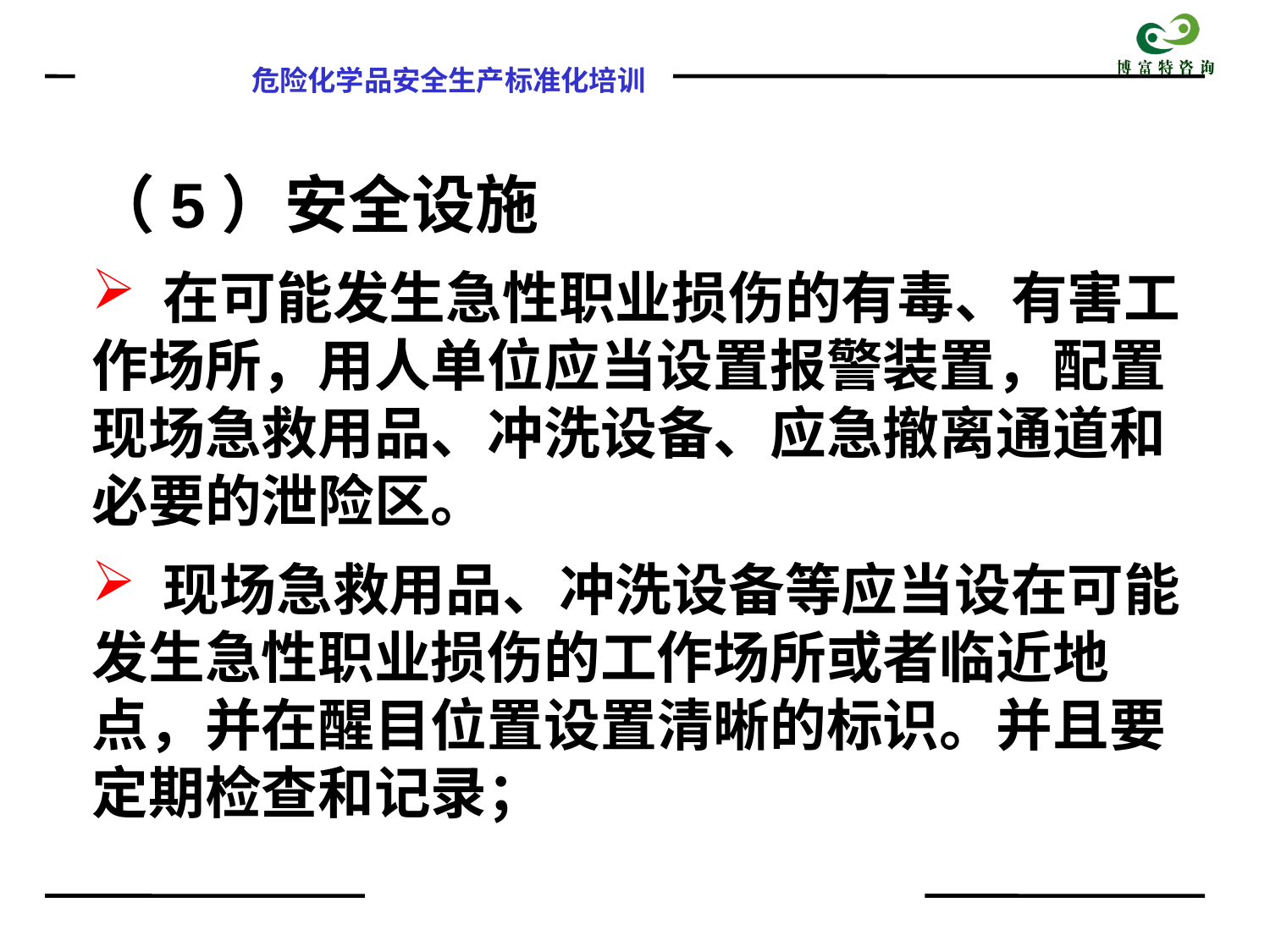

（5）安全设施
 在可能发生急性职业损伤的有毒、有害工作场所，用人单位应当设置报警装置，配置现场急救用品、冲洗设备、应急撤离通道和必要的泄险区。
 现场急救用品、冲洗设备等应当设在可能发生急性职业损伤的工作场所或者临近地点，并在醒目位置设置清晰的标识。并且要定期检查和记录；